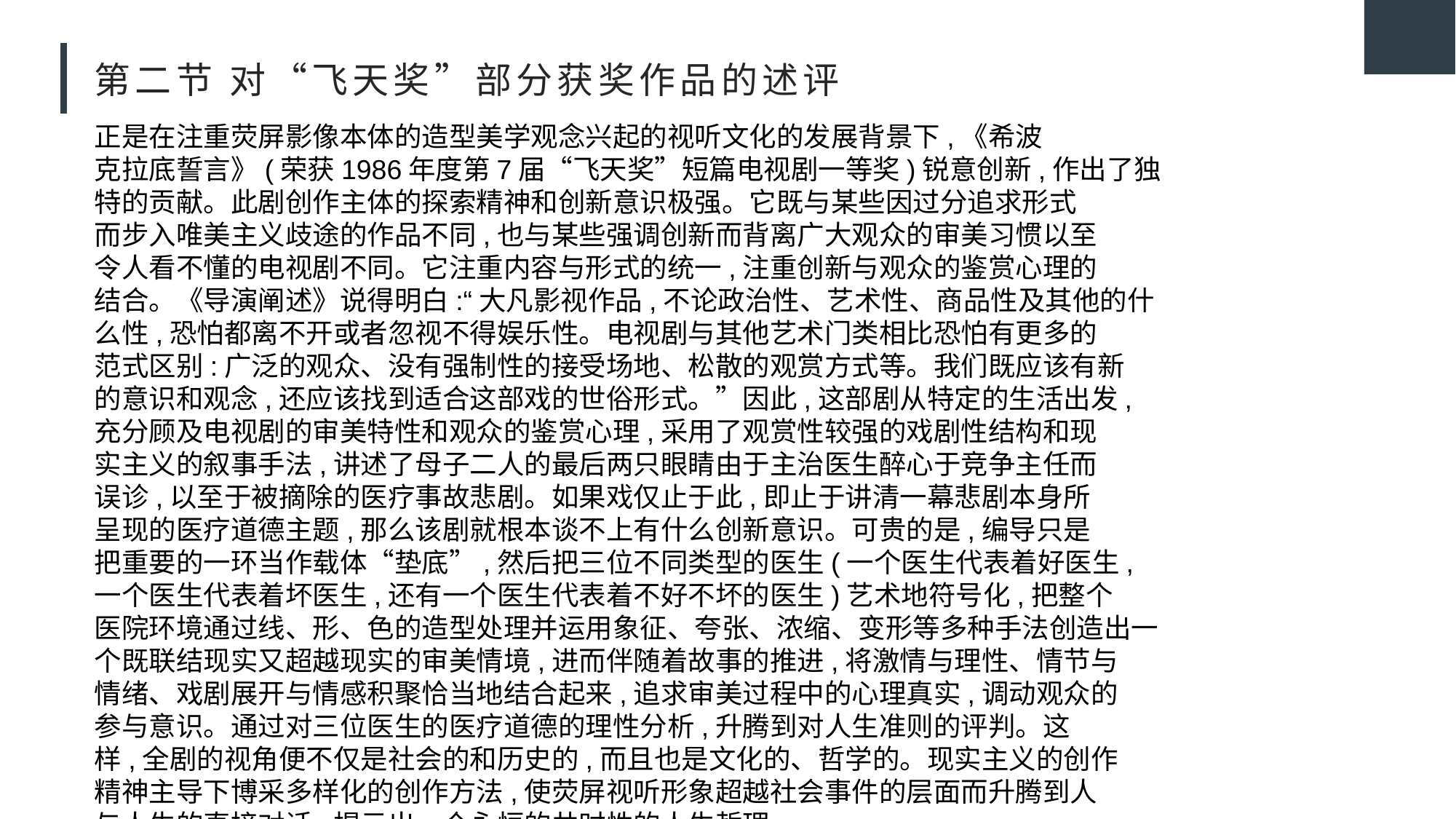

# 第二节 对“飞天奖”部分获奖作品的述评
正是在注重荧屏影像本体的造型美学观念兴起的视听文化的发展背景下,《希波
克拉底誓言》(荣获1986年度第7届“飞天奖”短篇电视剧一等奖)锐意创新,作出了独
特的贡献。此剧创作主体的探索精神和创新意识极强。它既与某些因过分追求形式
而步入唯美主义歧途的作品不同,也与某些强调创新而背离广大观众的审美习惯以至
令人看不懂的电视剧不同。它注重内容与形式的统一,注重创新与观众的鉴赏心理的
结合。《导演阐述》说得明白:“大凡影视作品,不论政治性、艺术性、商品性及其他的什
么性,恐怕都离不开或者忽视不得娱乐性。电视剧与其他艺术门类相比恐怕有更多的
范式区别:广泛的观众、没有强制性的接受场地、松散的观赏方式等。我们既应该有新
的意识和观念,还应该找到适合这部戏的世俗形式。”因此,这部剧从特定的生活出发,
充分顾及电视剧的审美特性和观众的鉴赏心理,采用了观赏性较强的戏剧性结构和现
实主义的叙事手法,讲述了母子二人的最后两只眼睛由于主治医生醉心于竞争主任而
误诊,以至于被摘除的医疗事故悲剧。如果戏仅止于此,即止于讲清一幕悲剧本身所
呈现的医疗道德主题,那么该剧就根本谈不上有什么创新意识。可贵的是,编导只是
把重要的一环当作载体“垫底”,然后把三位不同类型的医生(一个医生代表着好医生,
一个医生代表着坏医生,还有一个医生代表着不好不坏的医生)艺术地符号化,把整个
医院环境通过线、形、色的造型处理并运用象征、夸张、浓缩、变形等多种手法创造出一
个既联结现实又超越现实的审美情境,进而伴随着故事的推进,将激情与理性、情节与
情绪、戏剧展开与情感积聚恰当地结合起来,追求审美过程中的心理真实,调动观众的
参与意识。通过对三位医生的医疗道德的理性分析,升腾到对人生准则的评判。这
样,全剧的视角便不仅是社会的和历史的,而且也是文化的、哲学的。现实主义的创作
精神主导下博采多样化的创作方法,使荧屏视听形象超越社会事件的层面而升腾到人
与人生的直接对话,揭示出一个永恒的共时性的人生哲理。